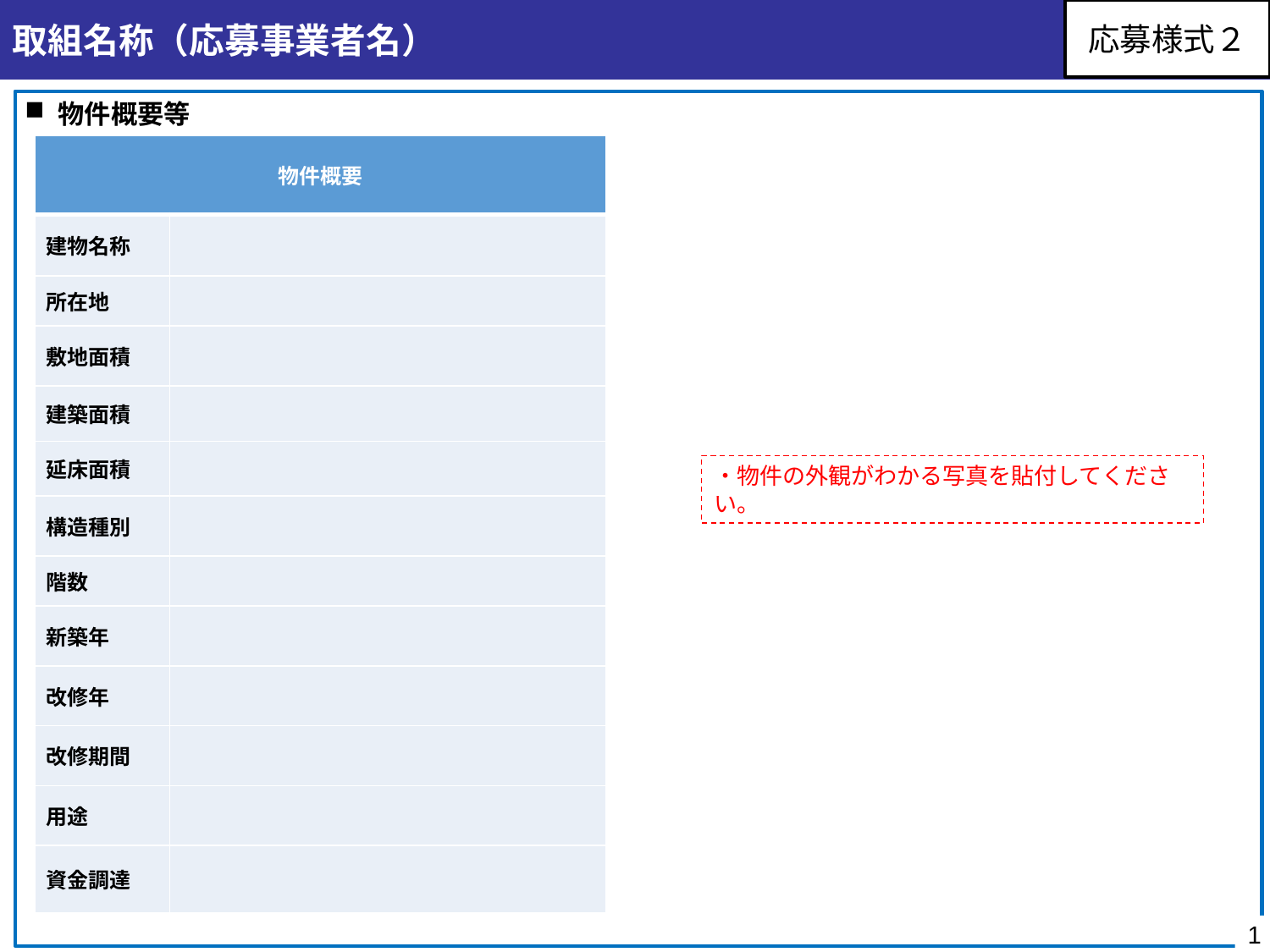

取組名称（応募事業者名）
応募様式２
物件概要等

| 物件概要 |  |
| --- | --- |
| 建物名称 |  |
| 所在地 |  |
| 敷地面積 |  |
| 建築面積 |  |
| 延床面積 |  |
| 構造種別 |  |
| 階数 |  |
| 新築年 |  |
| 改修年 |  |
| 改修期間 |  |
| 用途 |  |
| 資金調達 |  |
・物件の外観がわかる写真を貼付してください。
1